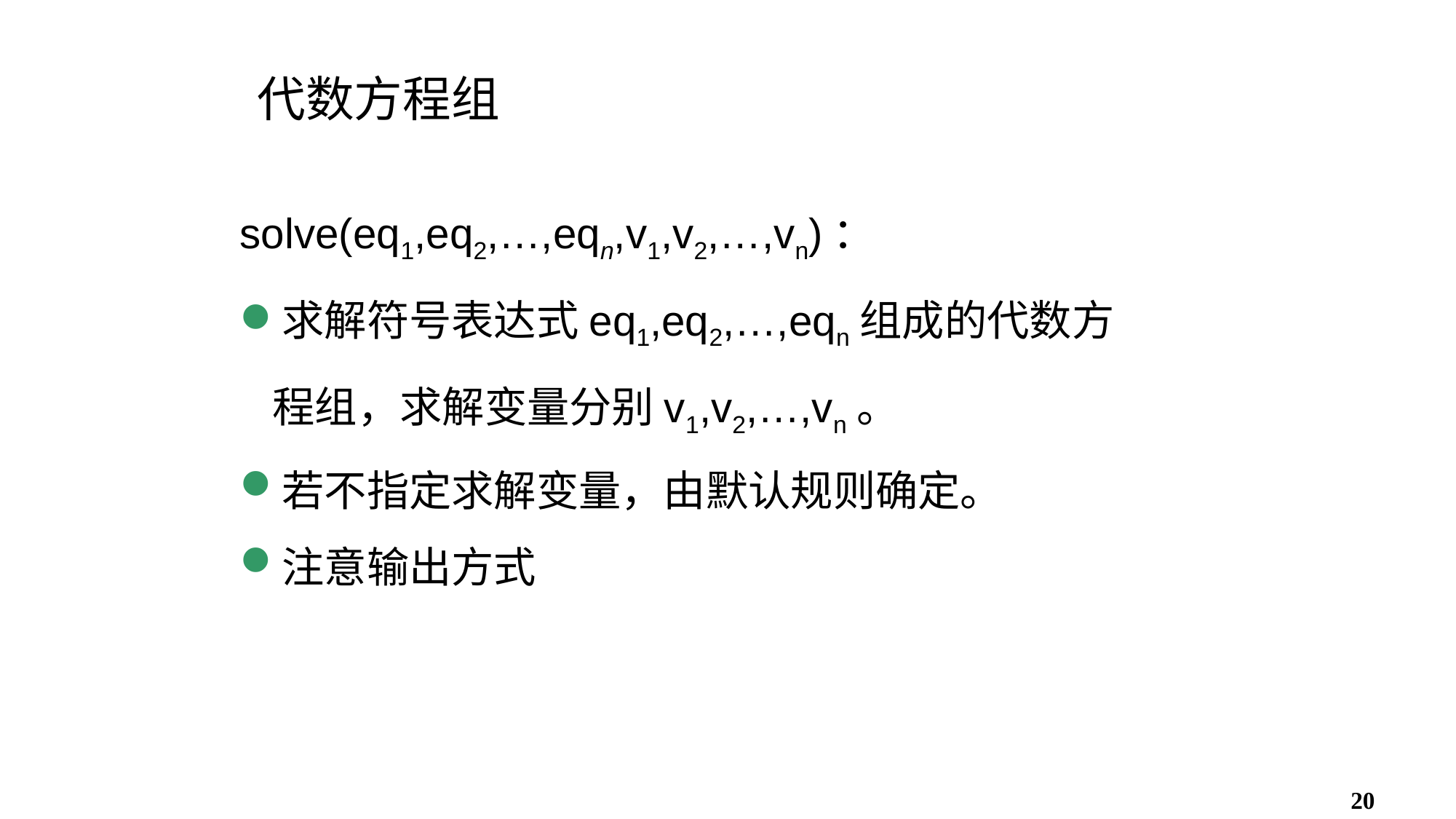

# 代数方程组
solve(eq1,eq2,…,eqn,v1,v2,…,vn)：
求解符号表达式eq1,eq2,…,eqn组成的代数方程组，求解变量分别v1,v2,…,vn。
若不指定求解变量，由默认规则确定。
注意输出方式